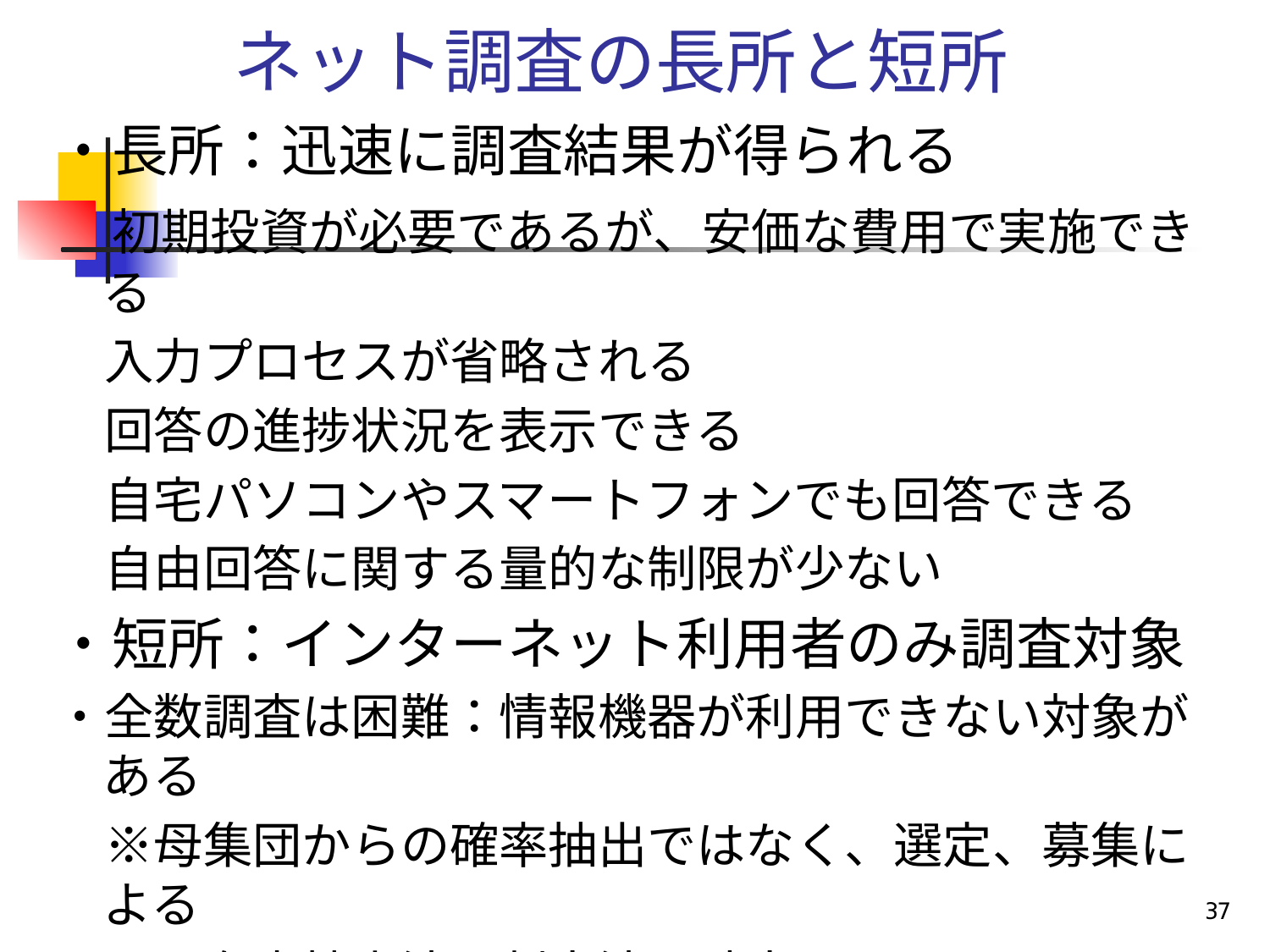

# ネット調査の長所と短所
・長所：迅速に調査結果が得られる
　初期投資が必要であるが、安価な費用で実施できる
　入力プロセスが省略される
　回答の進捗状況を表示できる
　自宅パソコンやスマートフォンでも回答できる
　自由回答に関する量的な制限が少ない
・短所：インターネット利用者のみ調査対象
・全数調査は困難：情報機器が利用できない対象がある
　※母集団からの確率抽出ではなく、選定、募集による
　　　有意抽出法、割当法に該当
・手抜き回答が容易にできる(スクリーニングでチェック）
37